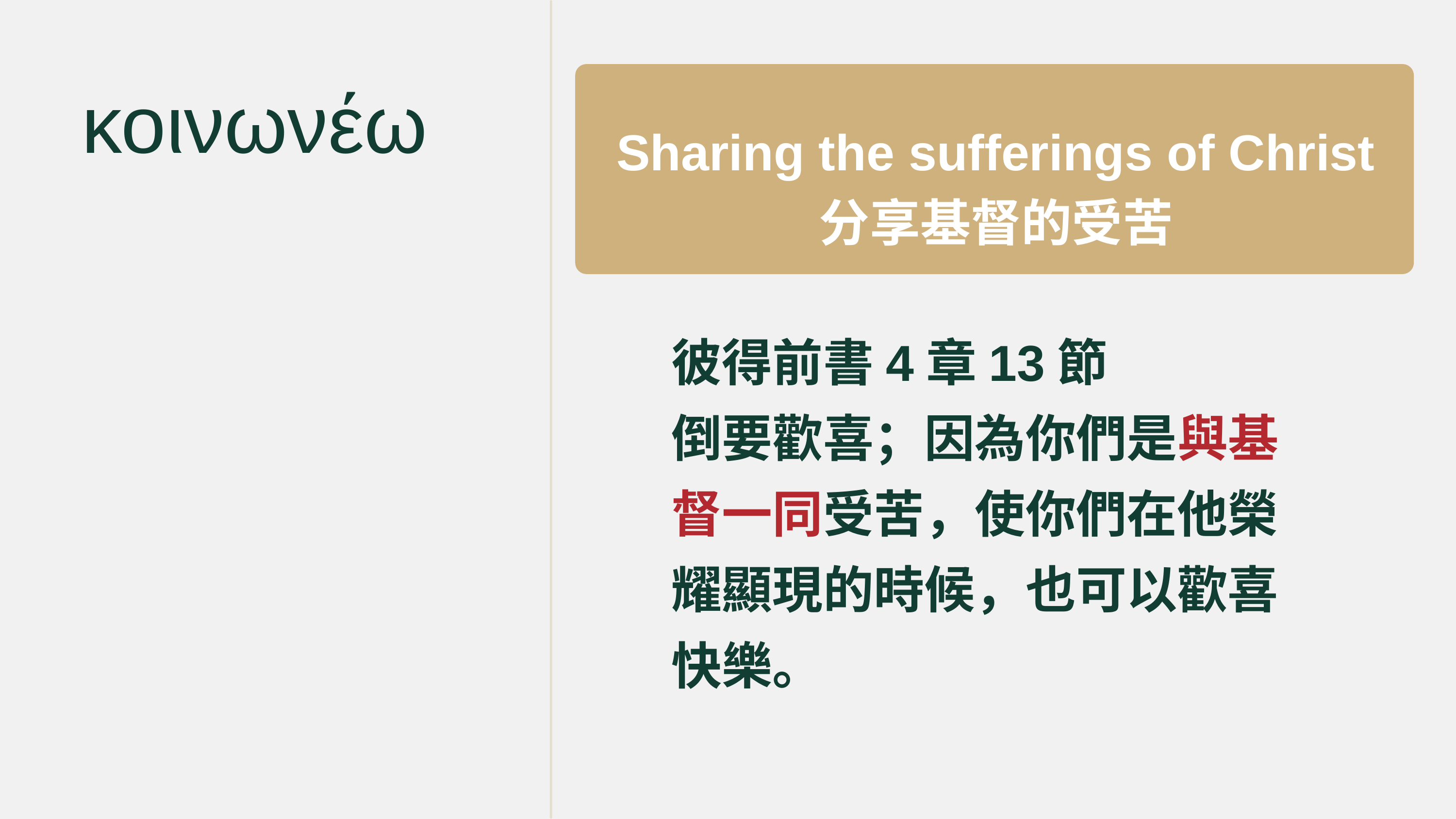

Sharing the sufferings of Christ
分享基督的受苦

κοινωνέω

彼得前書4章13節
倒要歡喜；因為你們是與基督一同受苦，使你們在他榮耀顯現的時候，也可以歡喜快樂。